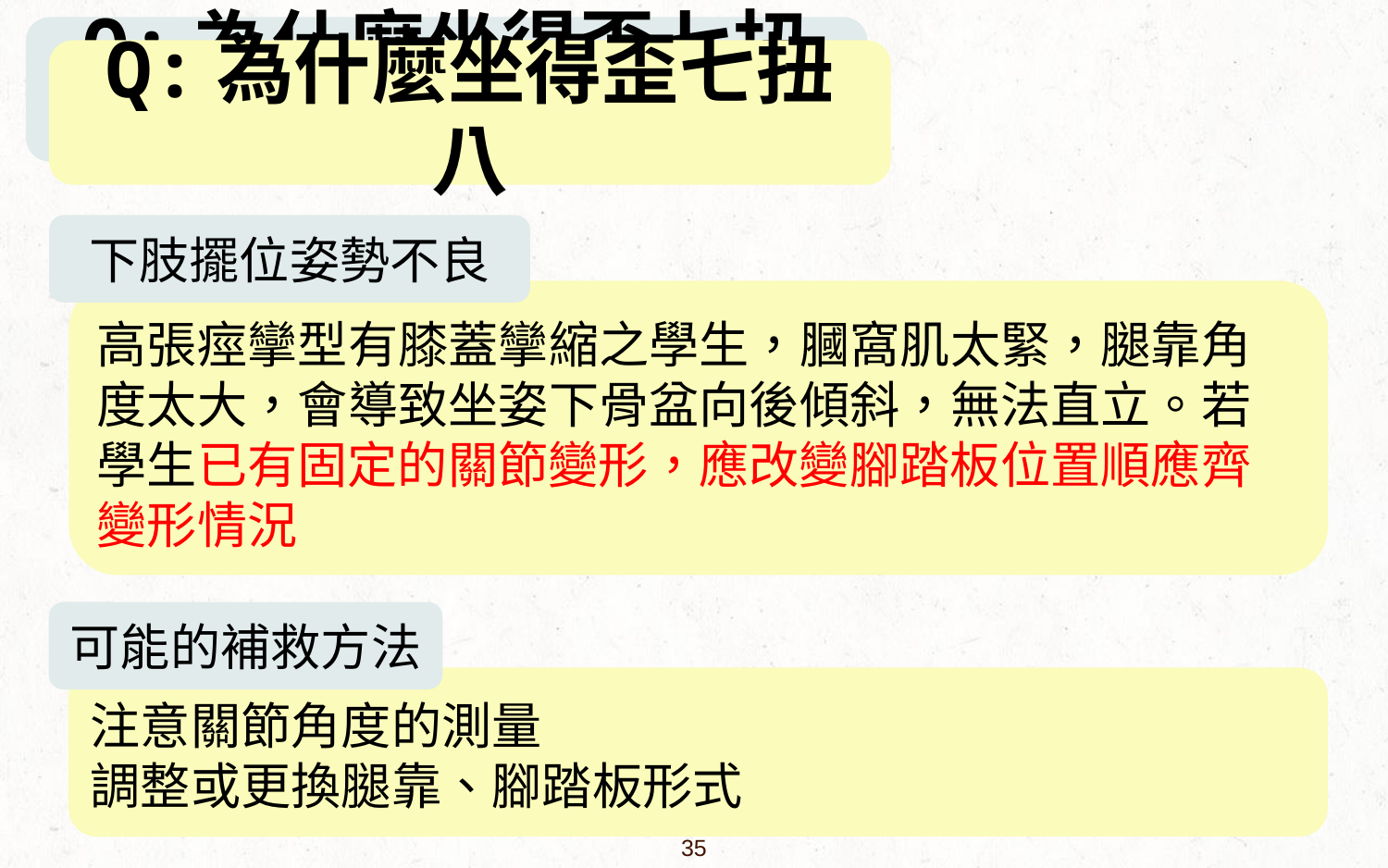

Q:為什麼坐得歪七扭八
Q:為什麼坐得歪七扭八
下肢擺位姿勢不良

高張痙攣型有膝蓋攣縮之學生，膕窩肌太緊，腿靠角度太大，會導致坐姿下骨盆向後傾斜，無法直立。若學生已有固定的關節變形，應改變腳踏板位置順應齊變形情況
可能的補救方法

注意關節角度的測量
調整或更換腿靠、腳踏板形式

35